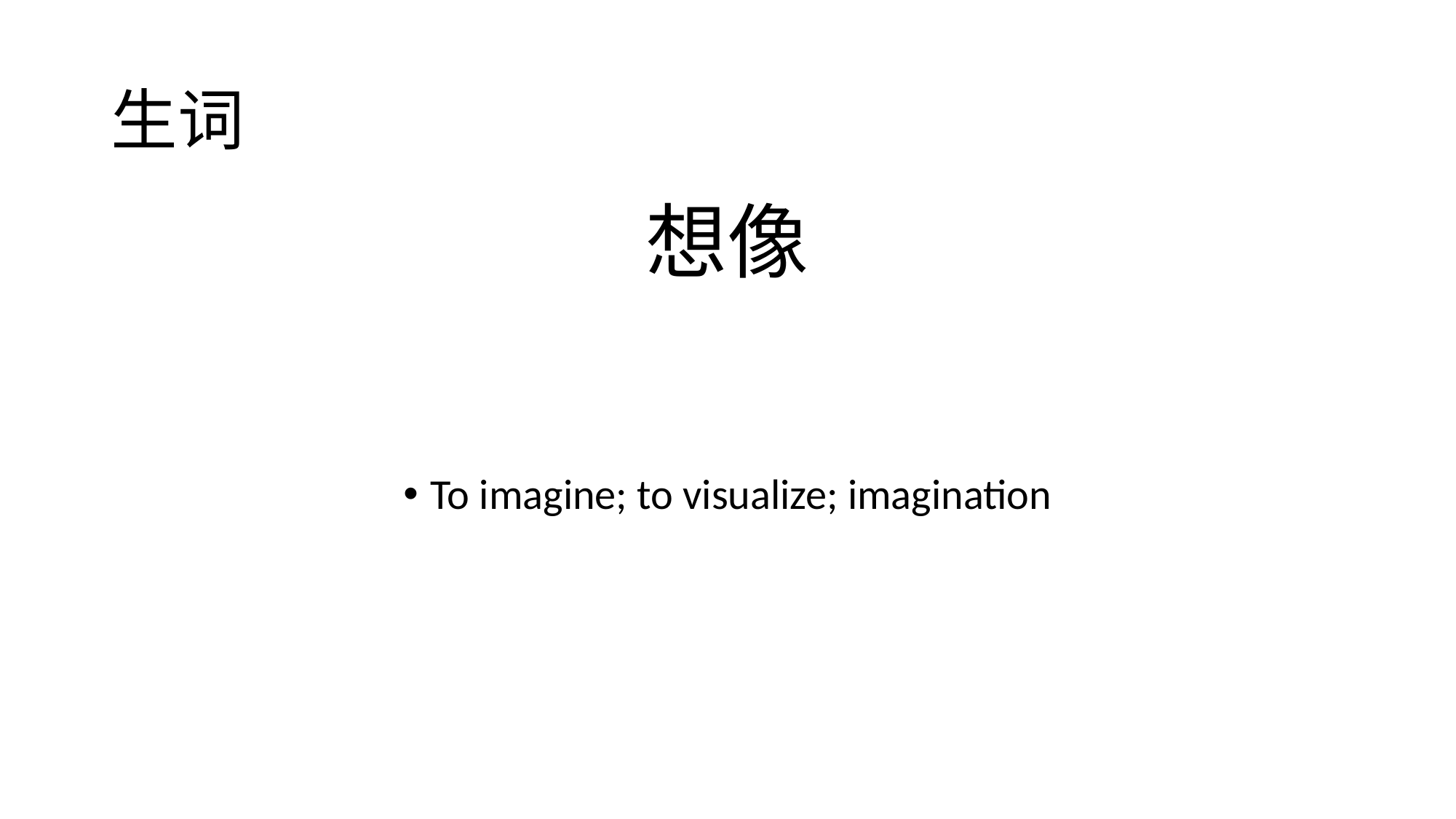

# 生词
想像

To imagine; to visualize; imagination